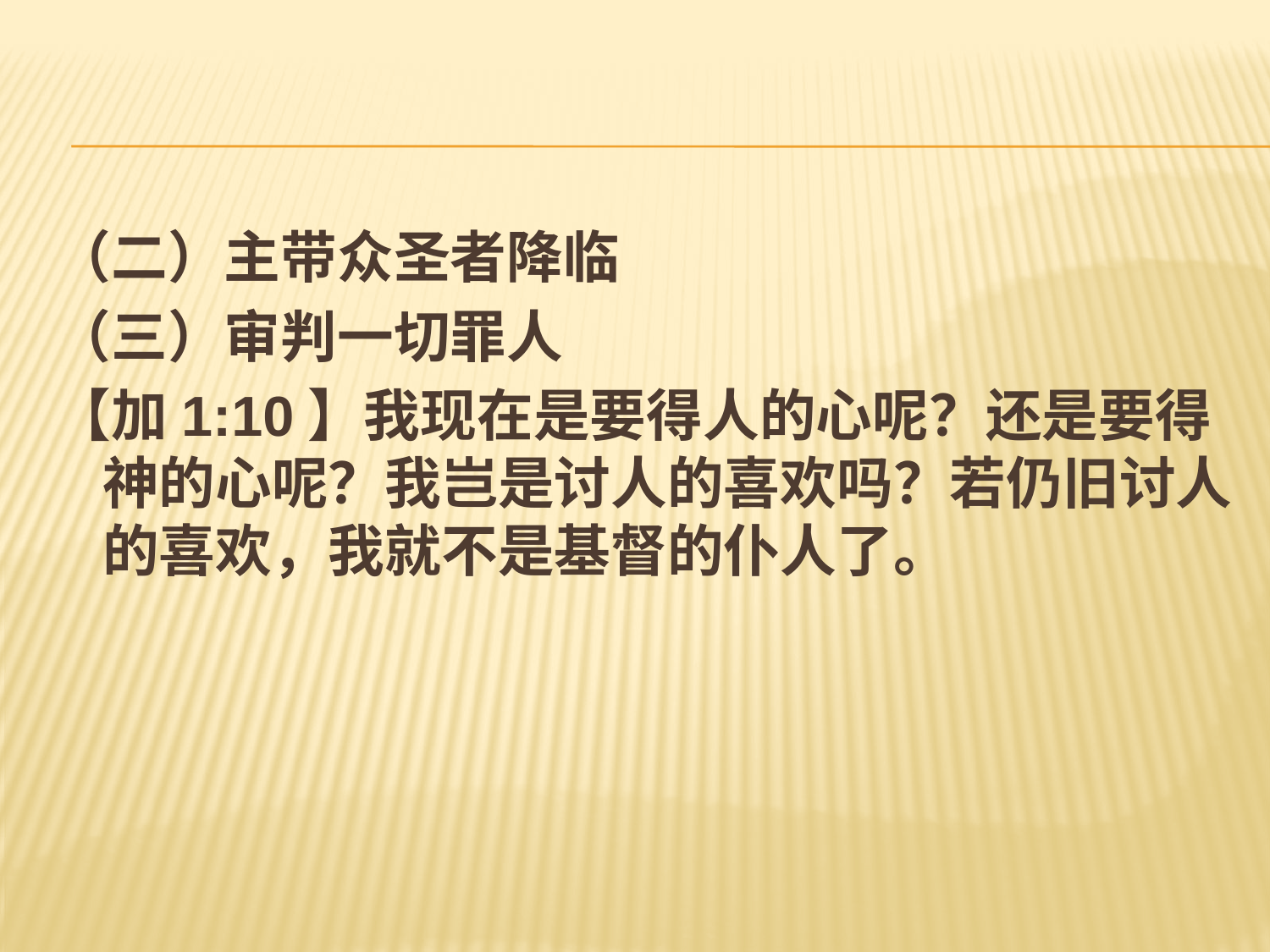

#
（二）主带众圣者降临
（三）审判一切罪人
【加1:10】我现在是要得人的心呢？还是要得神的心呢？我岂是讨人的喜欢吗？若仍旧讨人的喜欢，我就不是基督的仆人了。